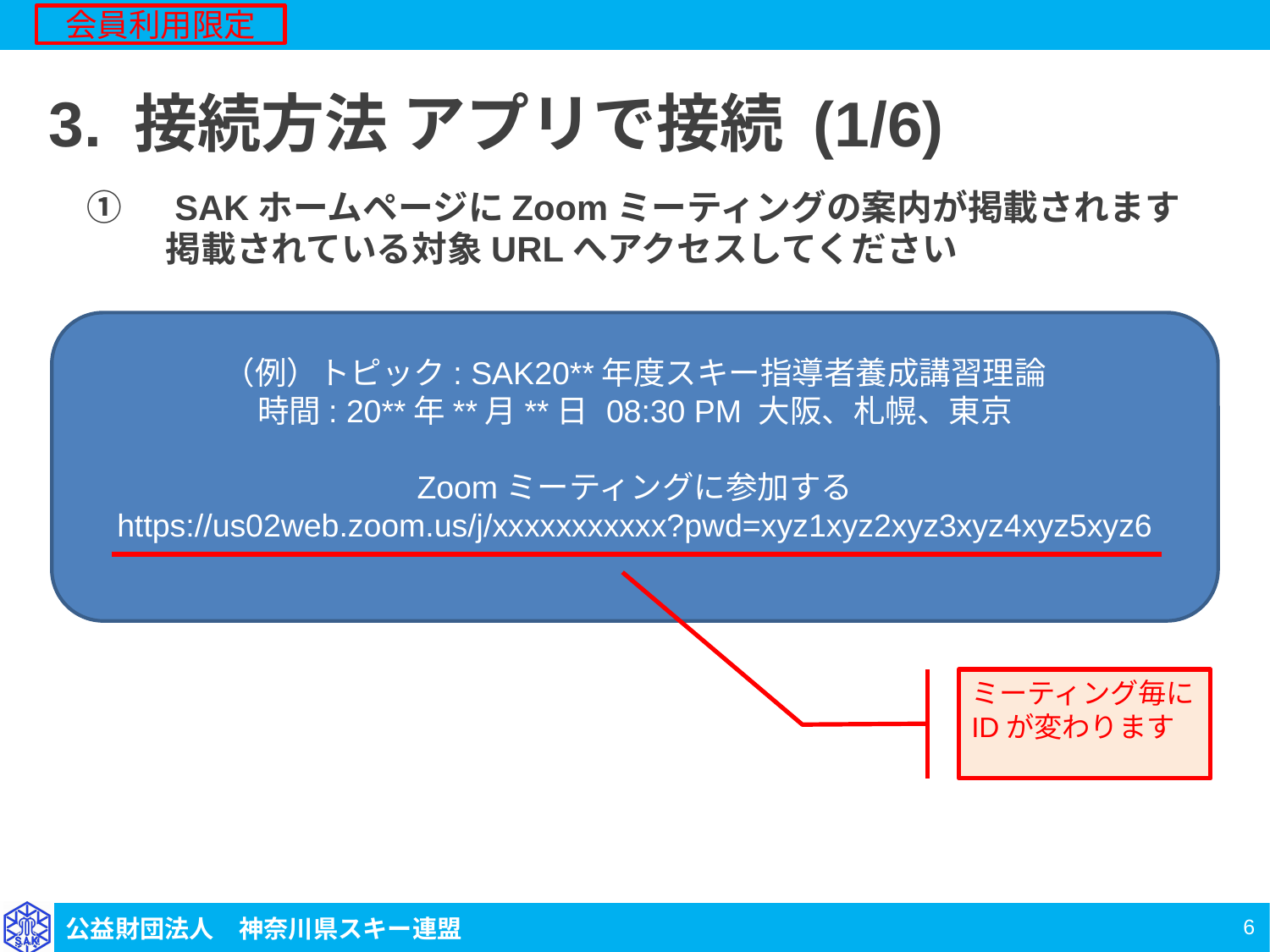

3. 接続方法 アプリで接続 (1/6)
①　SAKホームページにZoomミーティングの案内が掲載されます
　 　掲載されている対象URLへアクセスしてください

（例）トピック: SAK20**年度スキー指導者養成講習理論
時間: 20**年**月**日 08:30 PM 大阪、札幌、東京
Zoomミーティングに参加する
https://us02web.zoom.us/j/xxxxxxxxxxx?pwd=xyz1xyz2xyz3xyz4xyz5xyz6
ミーティング毎にIDが変わります
6